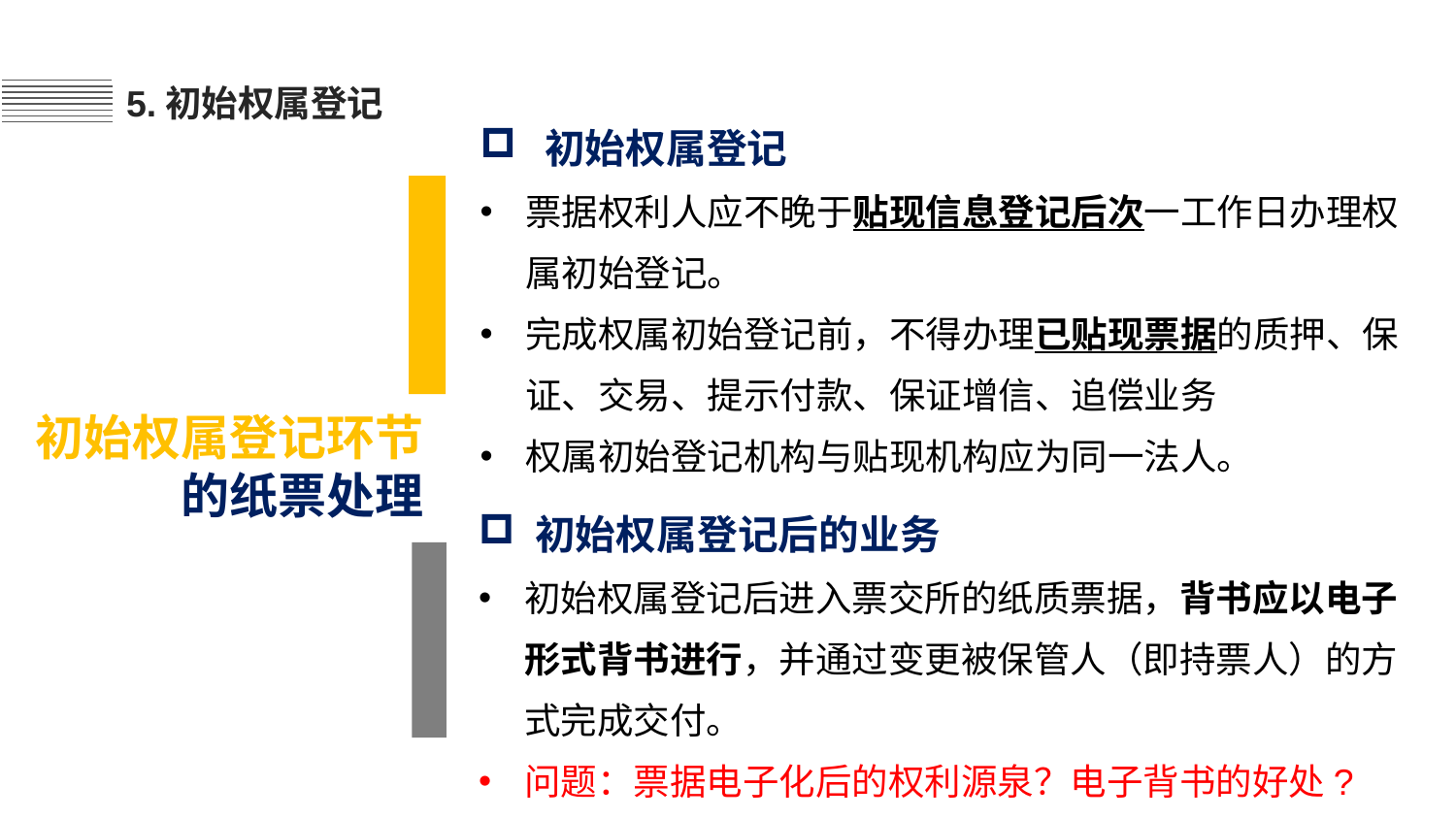

5.初始权属登记
 初始权属登记
票据权利人应不晚于贴现信息登记后次一工作日办理权属初始登记。
完成权属初始登记前，不得办理已贴现票据的质押、保证、交易、提示付款、保证增信、追偿业务
权属初始登记机构与贴现机构应为同一法人。

初始权属登记环节的纸票处理
 初始权属登记后的业务
初始权属登记后进入票交所的纸质票据，背书应以电子形式背书进行，并通过变更被保管人（即持票人）的方式完成交付。
问题：票据电子化后的权利源泉？电子背书的好处?